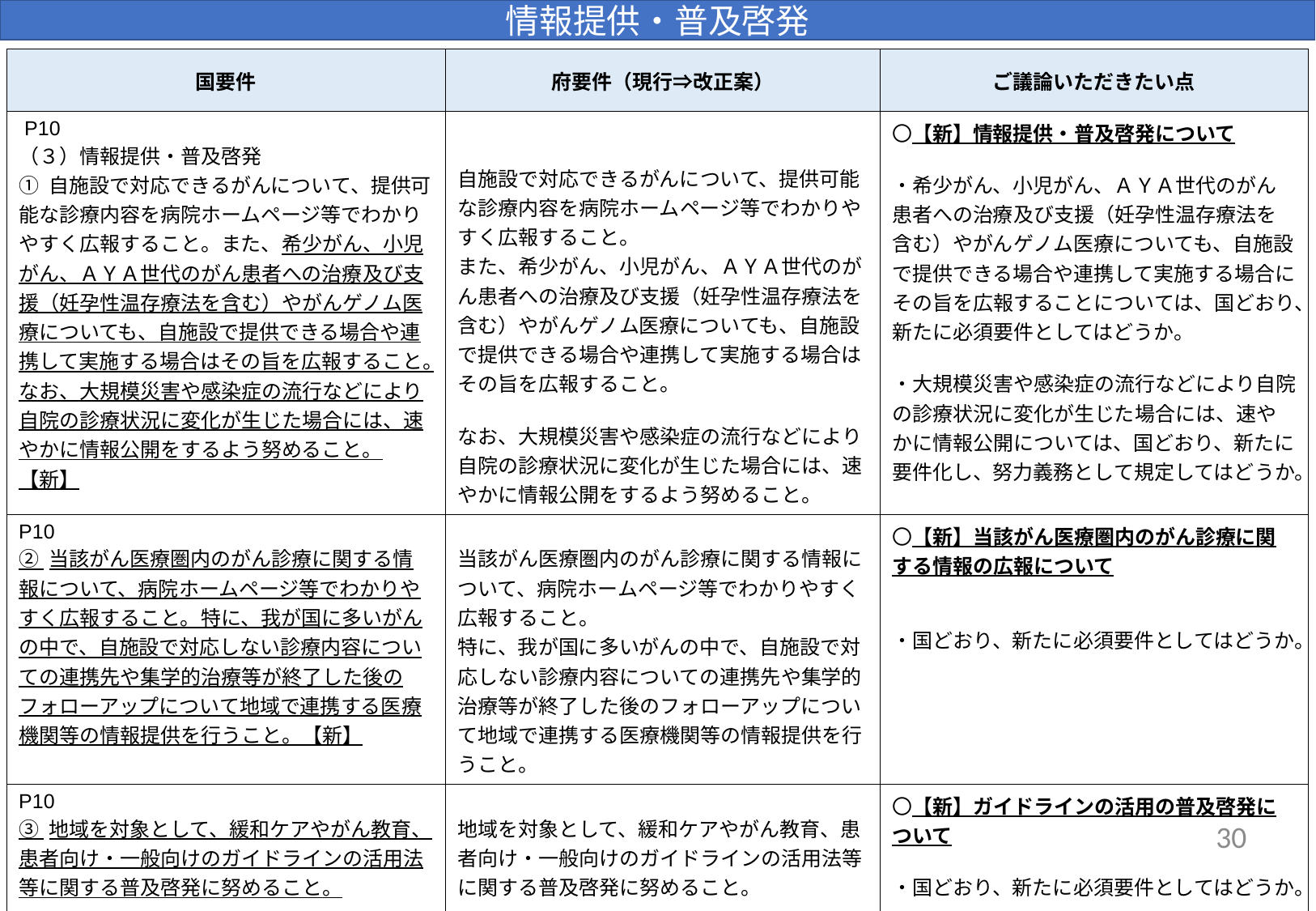

情報提供・普及啓発
| 国要件 | 府要件（現行⇒改正案） | ご議論いただきたい点 |
| --- | --- | --- |
| P10 （３）情報提供・普及啓発 ① 自施設で対応できるがんについて、提供可能な診療内容を病院ホームページ等でわかりやすく広報すること。また、希少がん、小児がん、ＡＹＡ世代のがん患者への治療及び支援（妊孕性温存療法を含む）やがんゲノム医療についても、自施設で提供できる場合や連携して実施する場合はその旨を広報すること。なお、大規模災害や感染症の流行などにより自院の診療状況に変化が生じた場合には、速やかに情報公開をするよう努めること。【新】 | 自施設で対応できるがんについて、提供可能な診療内容を病院ホームページ等でわかりやすく広報すること。 また、希少がん、小児がん、ＡＹＡ世代のがん患者への治療及び支援（妊孕性温存療法を含む）やがんゲノム医療についても、自施設で提供できる場合や連携して実施する場合はその旨を広報すること。 なお、大規模災害や感染症の流行などにより自院の診療状況に変化が生じた場合には、速やかに情報公開をするよう努めること。 | 〇【新】情報提供・普及啓発について ・希少がん、小児がん、ＡＹＡ世代のがん患者への治療及び支援（妊孕性温存療法を含む）やがんゲノム医療についても、自施設で提供できる場合や連携して実施する場合にその旨を広報することについては、国どおり、新たに必須要件としてはどうか。 ・大規模災害や感染症の流行などにより自院の診療状況に変化が生じた場合には、速やかに情報公開については、国どおり、新たに要件化し、努力義務として規定してはどうか。 |
| P10 ② 当該がん医療圏内のがん診療に関する情報について、病院ホームページ等でわかりやすく広報すること。特に、我が国に多いがんの中で、自施設で対応しない診療内容についての連携先や集学的治療等が終了した後のフォローアップについて地域で連携する医療機関等の情報提供を行うこと。【新】 | 当該がん医療圏内のがん診療に関する情報について、病院ホームページ等でわかりやすく広報すること。 特に、我が国に多いがんの中で、自施設で対応しない診療内容についての連携先や集学的治療等が終了した後のフォローアップについて地域で連携する医療機関等の情報提供を行うこと。 | 〇【新】当該がん医療圏内のがん診療に関する情報の広報について ・国どおり、新たに必須要件としてはどうか。 |
| P10 ③ 地域を対象として、緩和ケアやがん教育、患者向け・一般向けのガイドラインの活用法等に関する普及啓発に努めること。 | 地域を対象として、緩和ケアやがん教育、患者向け・一般向けのガイドラインの活用法等に関する普及啓発に努めること。 | 〇【新】ガイドラインの活用の普及啓発について ・国どおり、新たに必須要件としてはどうか。 |
30